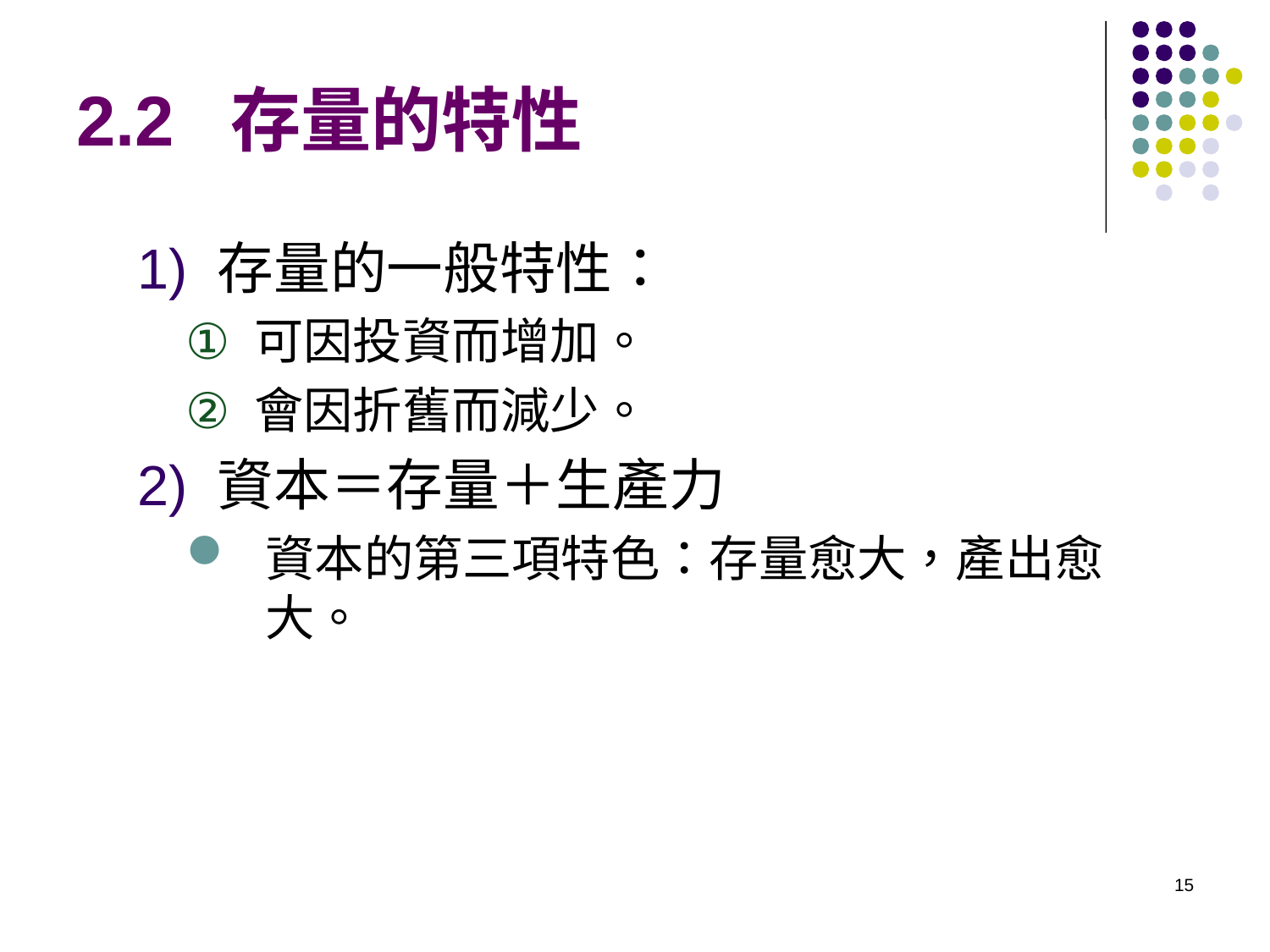

# 2.2  存量的特性
存量的一般特性：
可因投資而增加。
會因折舊而減少。
資本＝存量＋生產力
資本的第三項特色：存量愈大，產出愈大。
15